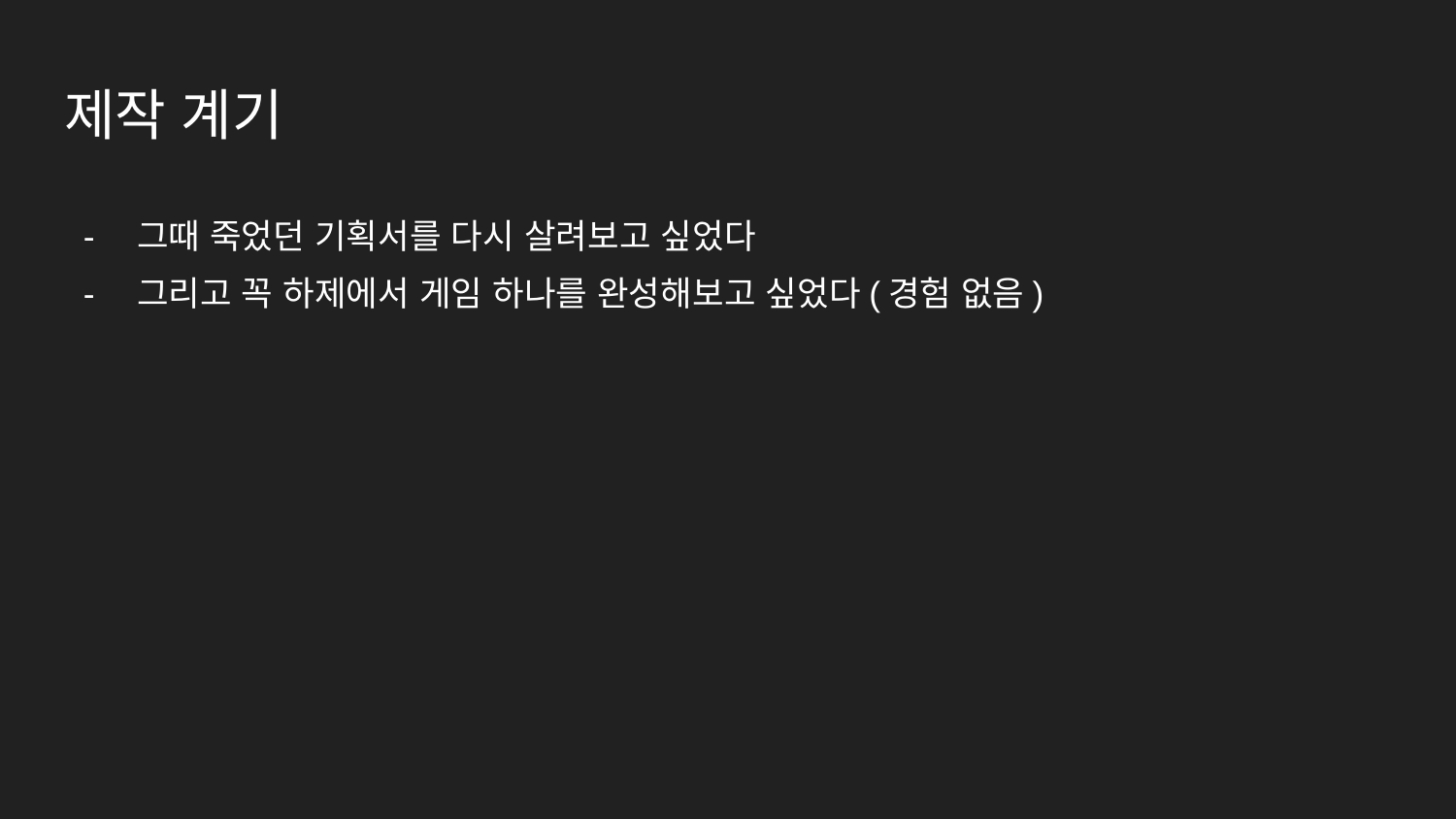

# 제작 계기
그때 죽었던 기획서를 다시 살려보고 싶었다
그리고 꼭 하제에서 게임 하나를 완성해보고 싶었다(경험 없음)